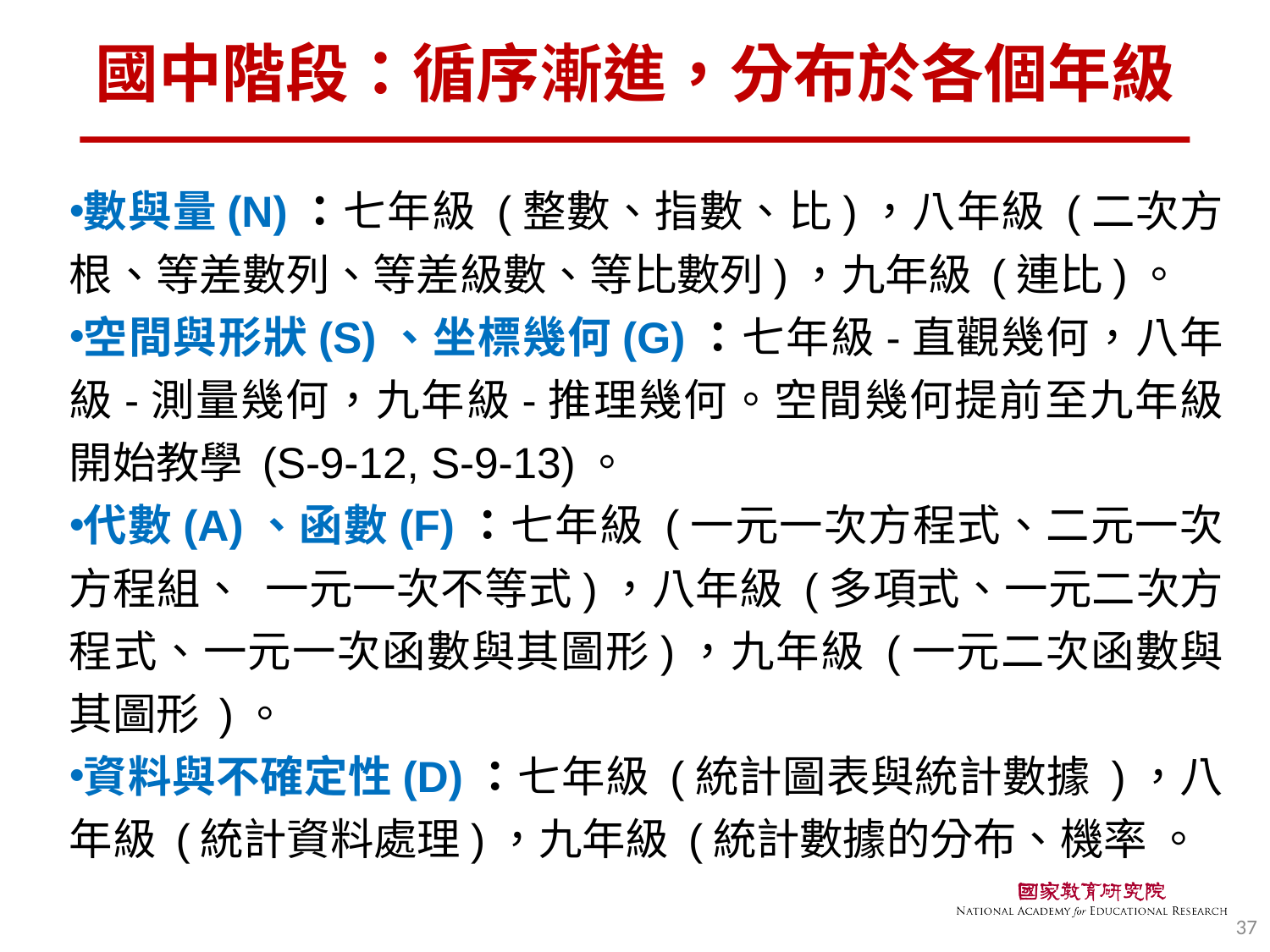

# 國中階段：循序漸進，分布於各個年級

數與量(N)：七年級 (整數、指數、比)，八年級 (二次方根、等差數列、等差級數、等比數列)，九年級 (連比)。
空間與形狀(S)、坐標幾何(G)：七年級-直觀幾何，八年級-測量幾何，九年級-推理幾何。空間幾何提前至九年級開始教學 (S-9-12, S-9-13)。
代數(A)、函數(F)：七年級 (一元一次方程式、二元一次方程組、  一元一次不等式)，八年級 (多項式、一元二次方程式、一元一次函數與其圖形)，九年級 (一元二次函數與其圖形 )。
資料與不確定性(D)：七年級 (統計圖表與統計數據 )，八年級 (統計資料處理)，九年級 (統計數據的分布、機率 。

37